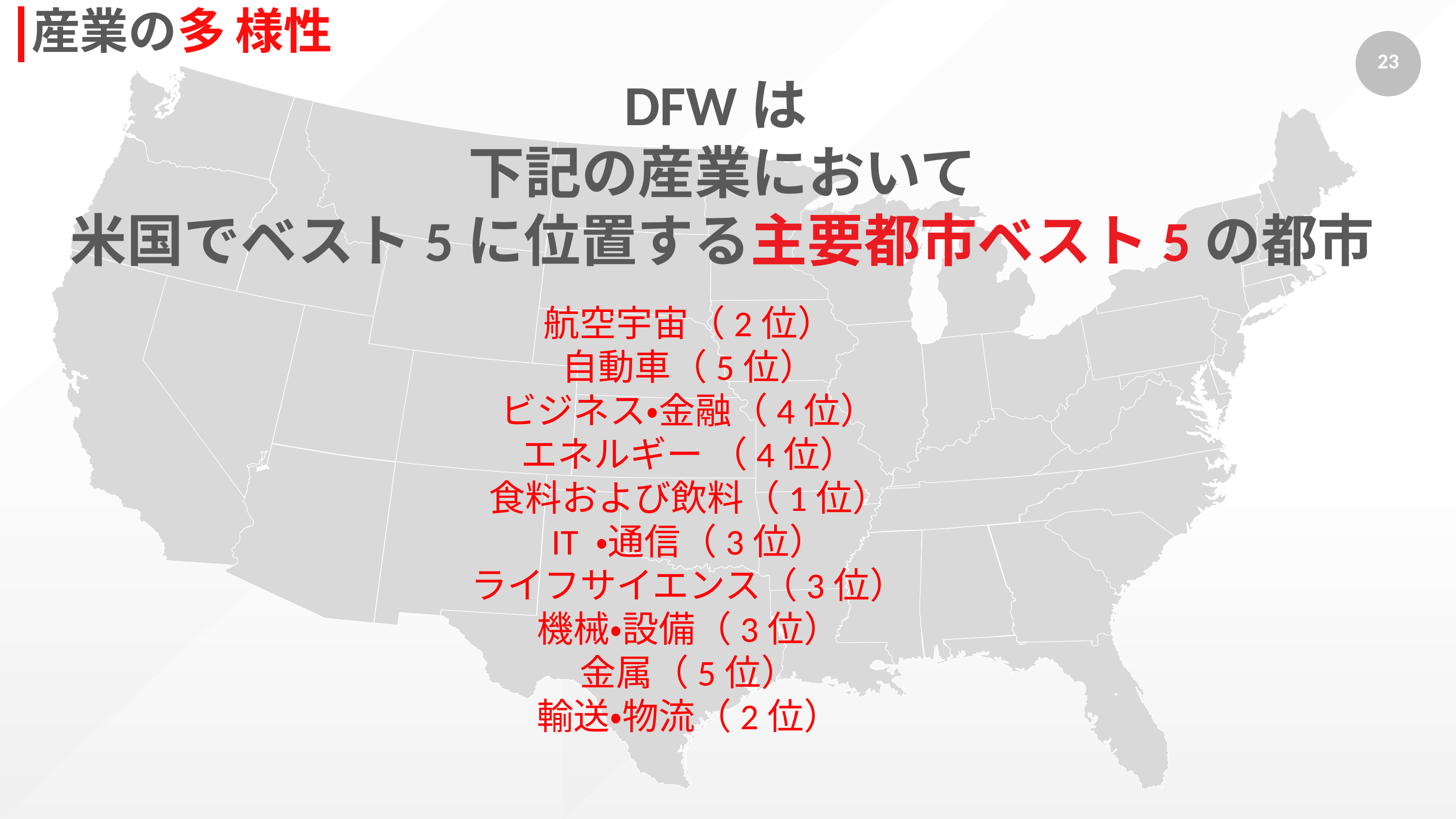

産業の多様性

DFWは
下記の産業において
米国でベスト5に位置する主要都市ベスト5の都市

航空宇宙（2位）
自動車（5位）
ビジネス・金融（4位）
エネルギー （4位）
食料および飲料（1位）
IT ・通信（3位）
ライフサイエンス（3位）
機械・設備（3位）
金属（5位）
輸送・物流（2位）